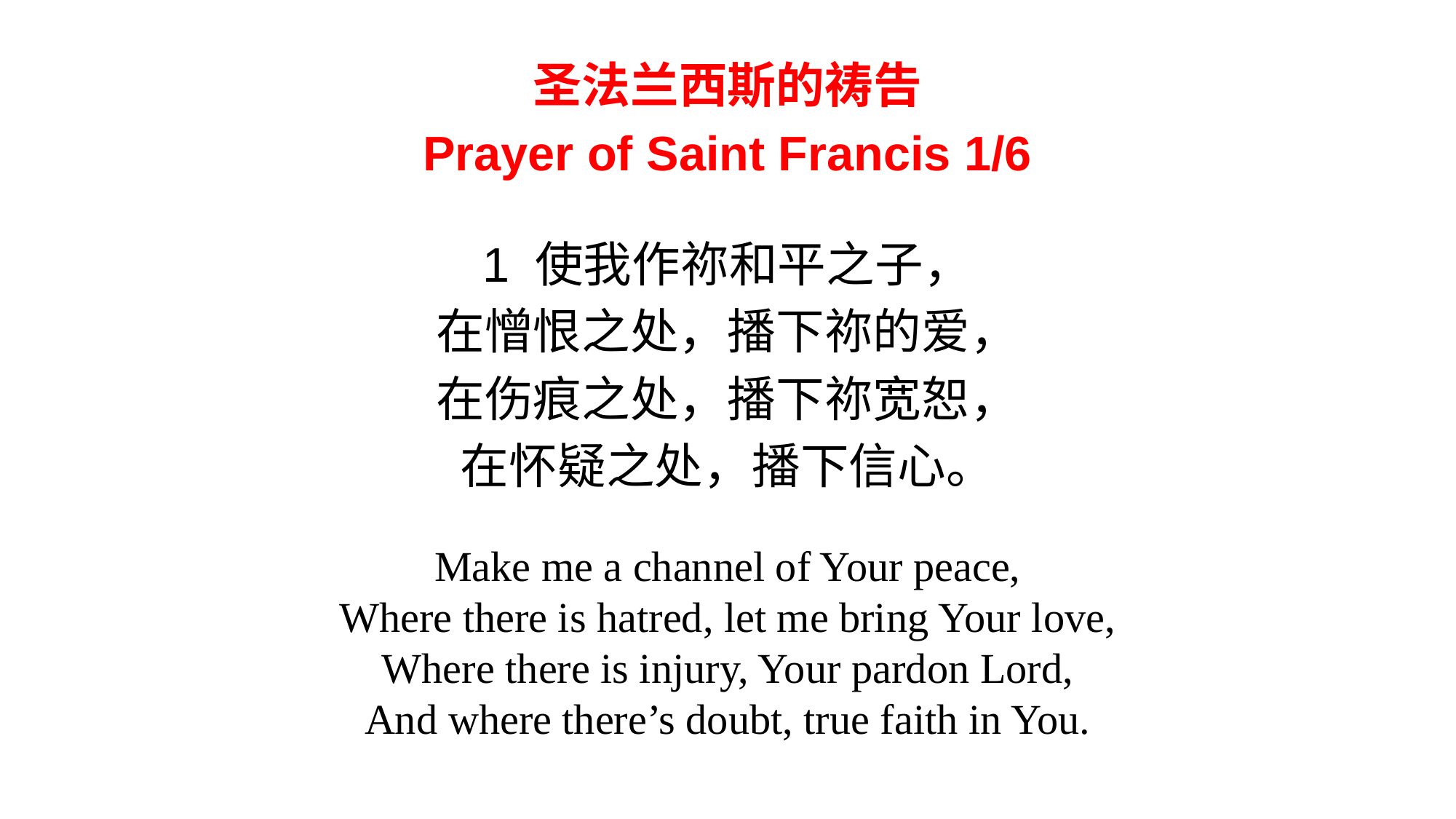

圣法兰西斯的祷告
Prayer of Saint Francis 1/6
1 使我作祢和平之子，
在憎恨之处，播下祢的爱，
在伤痕之处，播下祢宽恕，
在怀疑之处，播下信心。

Make me a channel of Your peace,
Where there is hatred, let me bring Your love,
Where there is injury, Your pardon Lord,
And where there’s doubt, true faith in You.